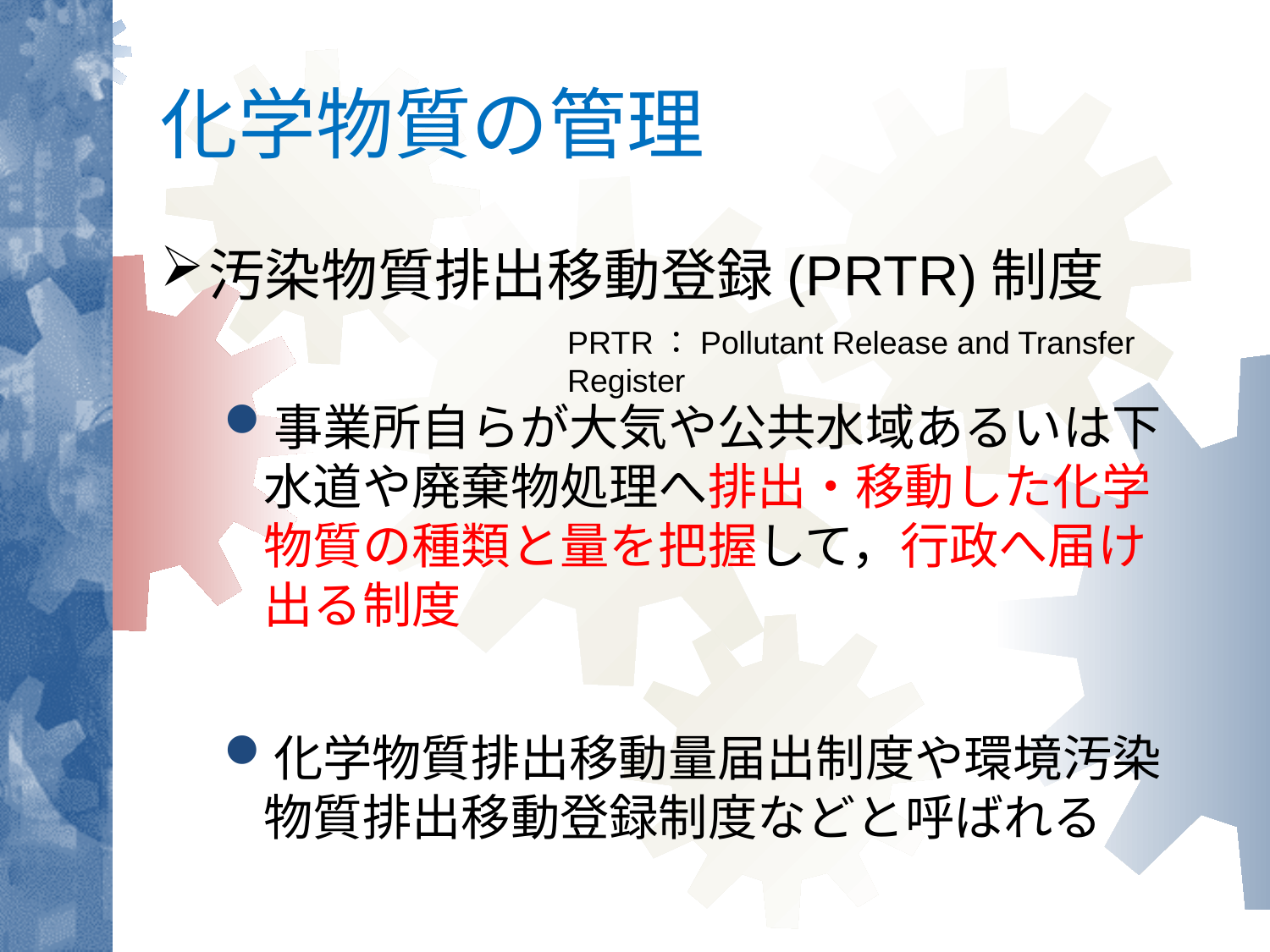

# 化学物質の管理
汚染物質排出移動登録(PRTR)制度

事業所自らが大気や公共水域あるいは下水道や廃棄物処理へ排出・移動した化学物質の種類と量を把握して，行政へ届け出る制度

化学物質排出移動量届出制度や環境汚染物質排出移動登録制度などと呼ばれる
PRTR：Pollutant Release and Transfer Register